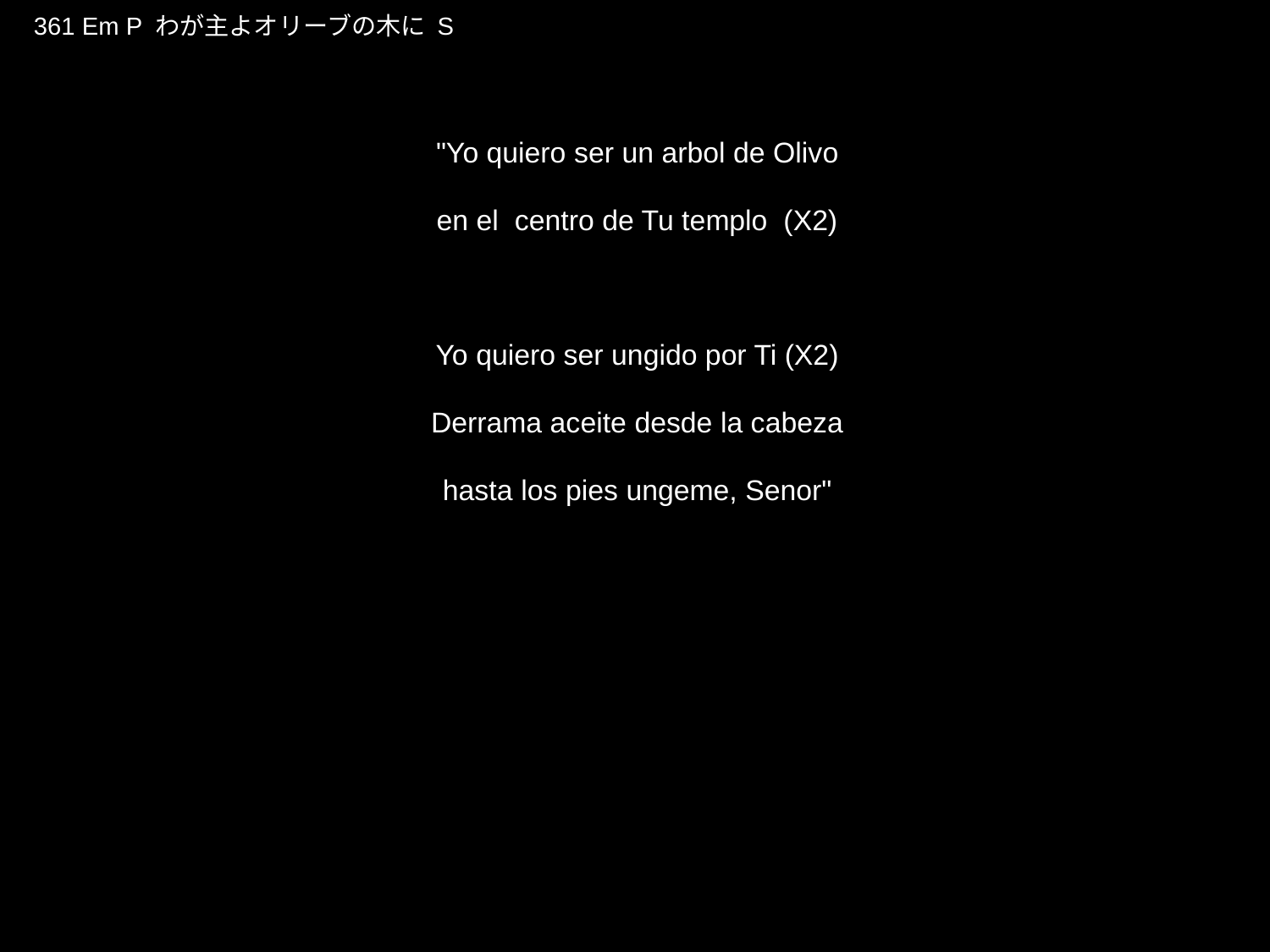

わがしゅよおりーぶのきに
★P
361 Em P わが主よオリーブの木に S
★５
"Yo quiero ser un arbol de Olivo
en el  centro de Tu templo  (X2)
Yo quiero ser ungido por Ti (X2)
Derrama aceite desde la cabeza
hasta los pies ungeme, Senor"